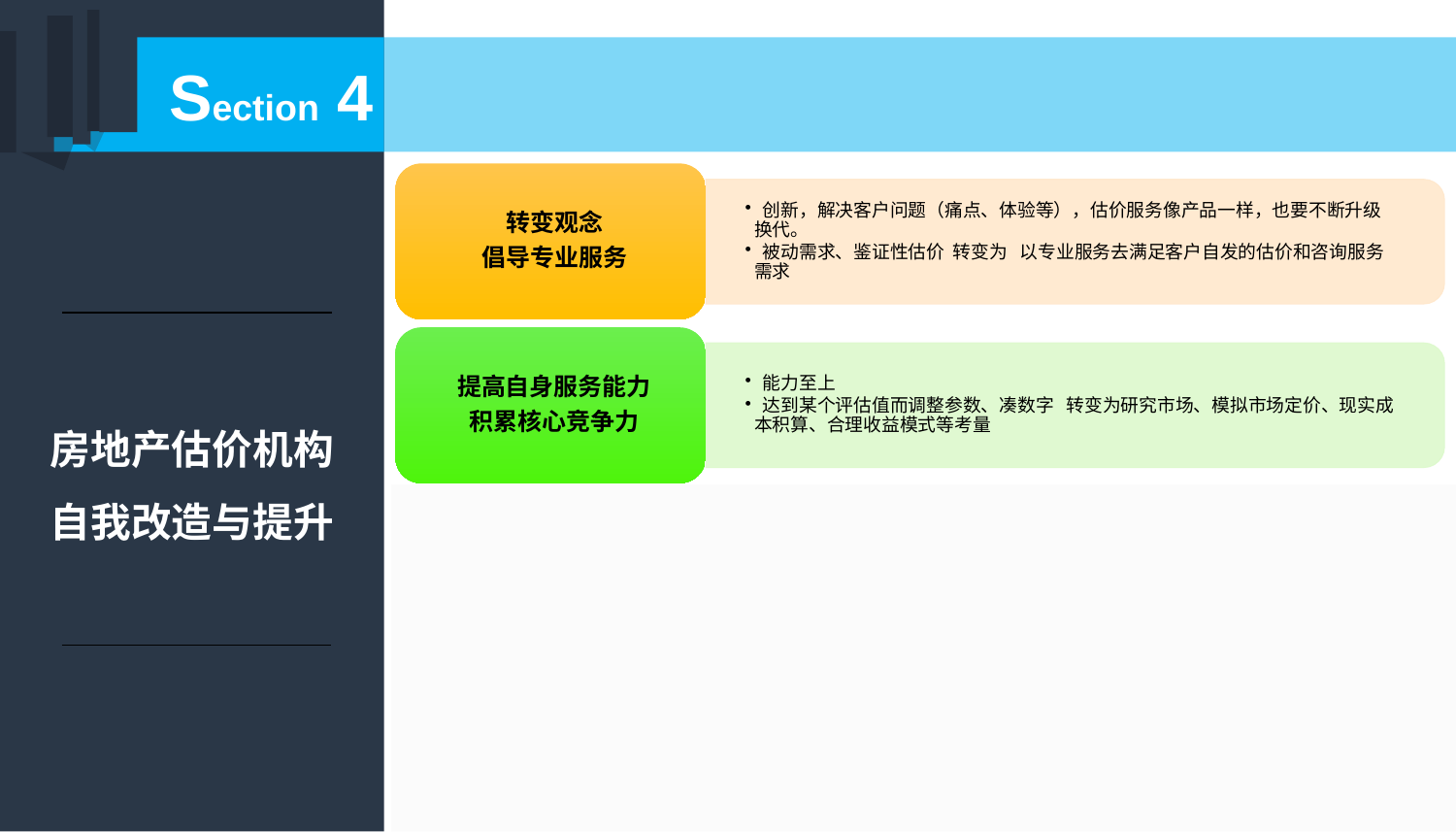

Section 4
 创新，解决客户问题（痛点、体验等），估价服务像产品一样，也要不断升级换代。
 被动需求、鉴证性估价  转变为   以专业服务去满足客户自发的估价和咨询服务需求
转变观念
倡导专业服务
 能力至上
 达到某个评估值而调整参数、凑数字   转变为研究市场、模拟市场定价、现实成本积算、合理收益模式等考量
提高自身服务能力
积累核心竞争力
 提高市场的粘合度，在每一次为客户解决问题中使之认识到专业服务的优越性，信任我们的专业能力
积极培育客户
拓展市场
 估价行业在社会公众中达到一定的认知度和影响力，估价机构的发展一定能更上一层楼
重视宣传推广
扩大行业影响力
房地产估价机构
自我改造与提升